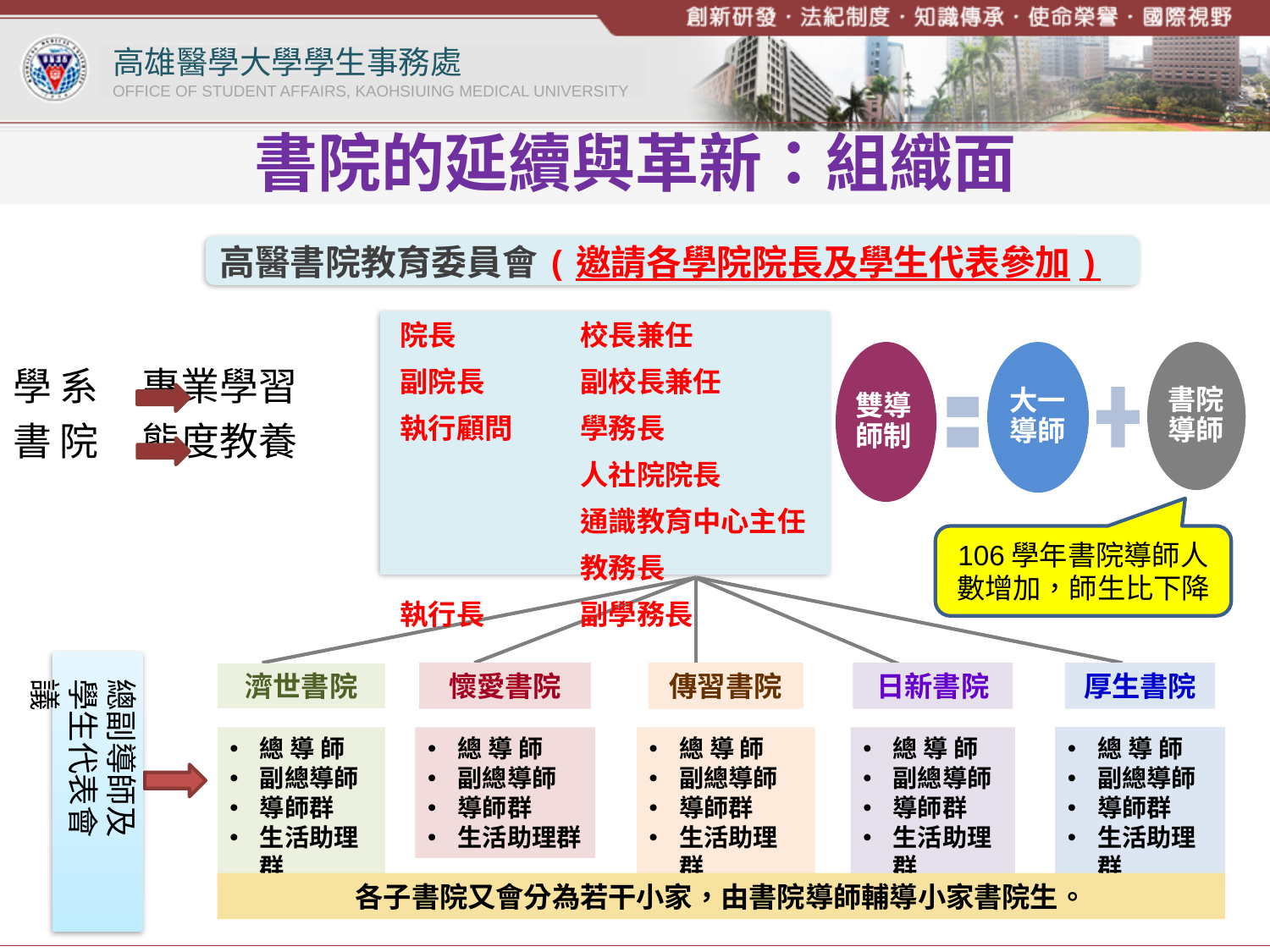

# 書院的延續與革新：組織面
高醫書院教育委員會(邀請各學院院長及學生代表參加)

書院導師
大一導師
雙導師制

學 系     專業學習
書 院     態度教養

總副導師及
學生代表會議
懷愛書院
傳習書院
日新書院
厚生書院
濟世書院
總 導 師
副總導師
導師群
生活助理群
總 導 師
副總導師
導師群
生活助理群
總 導 師
副總導師
導師群
生活助理群
總 導 師
副總導師
導師群
生活助理群
總 導 師
副總導師
導師群
生活助理群

| 院長 |  | 校長兼任 |
| --- | --- | --- |
| 副院長 |  | 副校長兼任 |
| 執行顧問 |  | 學務長 |
|  |  | 人社院院長 |
|  |  | 通識教育中心主任 |
|  |  | 教務長 |
| 執行長 |  | 副學務長 |
106學年書院導師人數增加，師生比下降
各子書院又會分為若干小家，由書院導師輔導小家書院生。